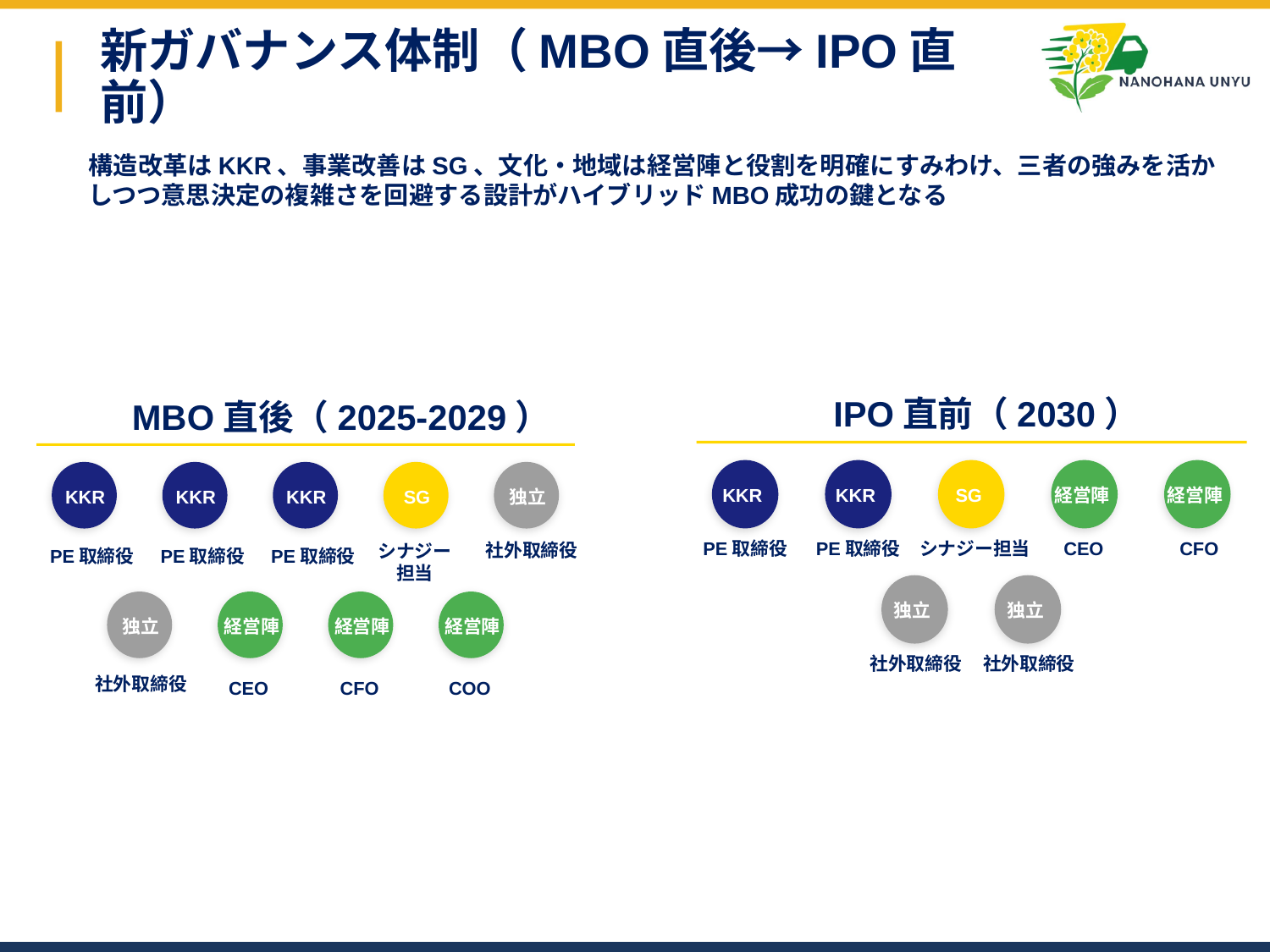

# 新ガバナンス体制（MBO直後→IPO直前）

構造改革はKKR、事業改善はSG、文化・地域は経営陣と役割を明確にすみわけ、三者の強みを活かしつつ意思決定の複雑さを回避する設計がハイブリッドMBO成功の鍵となる
MBO直後（2025-2029）

KKR
KKR
KKR
SG
独立
シナジー
担当
社外取締役
PE取締役
PE取締役
PE取締役

独立
経営陣
経営陣
経営陣
社外取締役
CEO
CFO
COO
IPO直前（2030）

KKR
KKR
SG
経営陣
経営陣
PE取締役
PE取締役
シナジー担当
CEO
CFO

独立
独立
社外取締役
社外取締役
ガバナンス特徴
ガバナンス特徴
●
構造改革はKKRが主導
●
独立社外比率を適切に維持
●
SGは事業シナジー担当
●
経営陣の継続性を確保（CEO・CFO）
●
監査・指名・報酬の各委員会を設置
●
KKRの席数縮小（段階的Exit）
●
報酬委員会は独立社外が主導
●
市場基準のガバナンス体制に移行